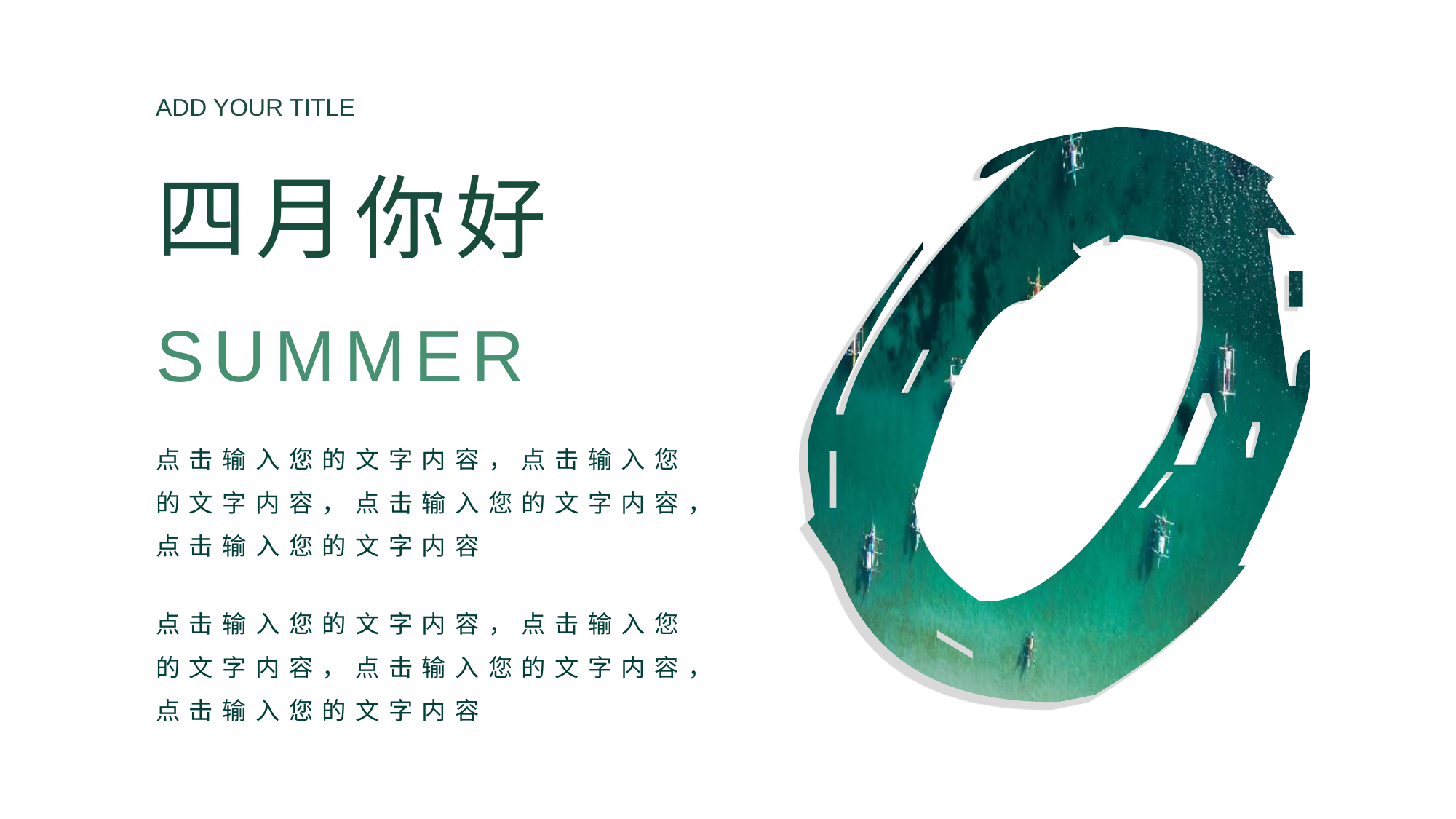

ADD YOUR TITLE
四月你好
SUMMER
点击输入您的文字内容，点击输入您的文字内容，点击输入您的文字内容，点击输入您的文字内容
点击输入您的文字内容，点击输入您的文字内容，点击输入您的文字内容，点击输入您的文字内容